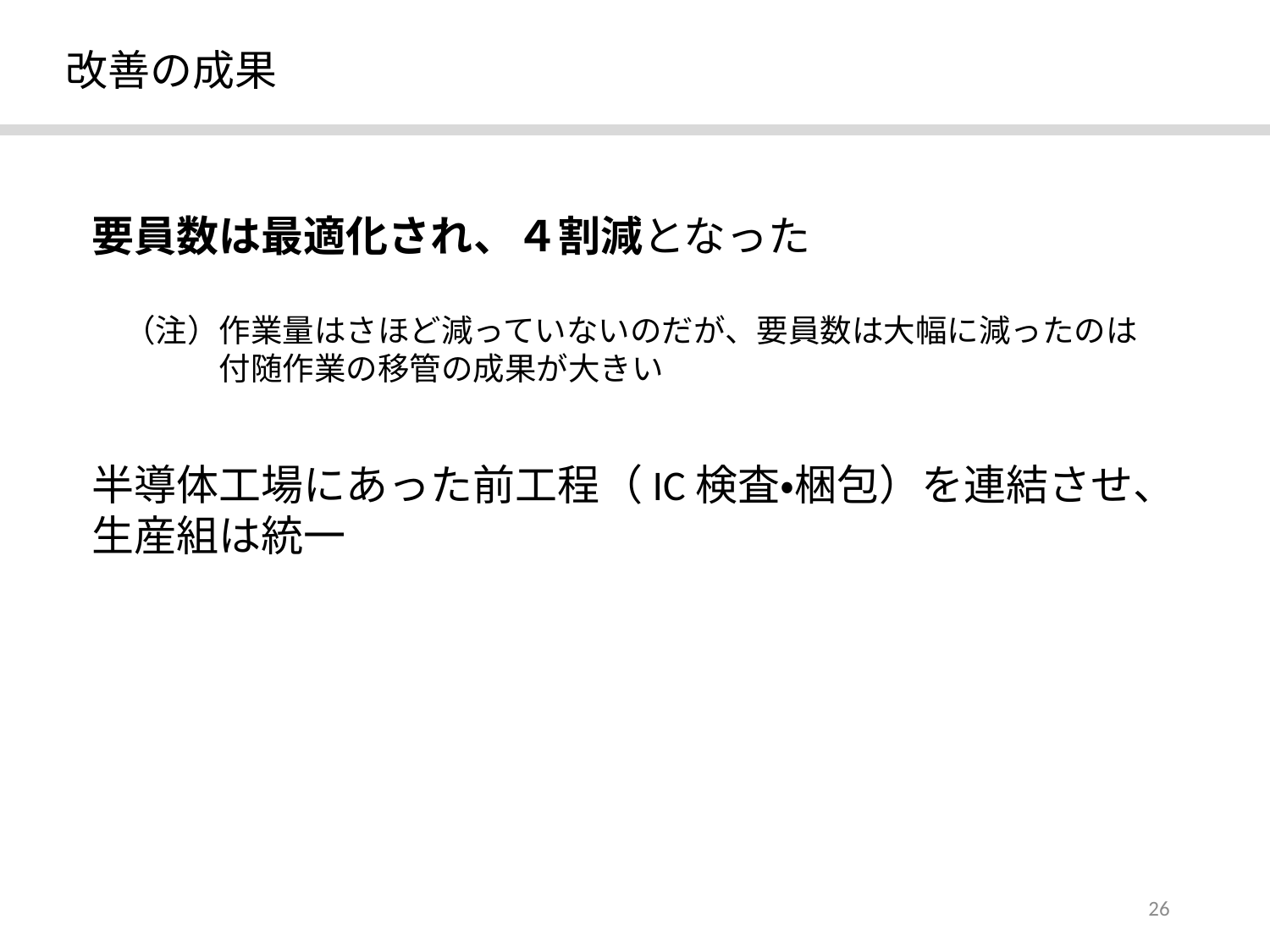

改善の成果
要員数は最適化され、４割減となった
（注）作業量はさほど減っていないのだが、要員数は大幅に減ったのは
　　　付随作業の移管の成果が大きい
半導体工場にあった前工程（IC検査・梱包）を連結させ、生産組は統一
26